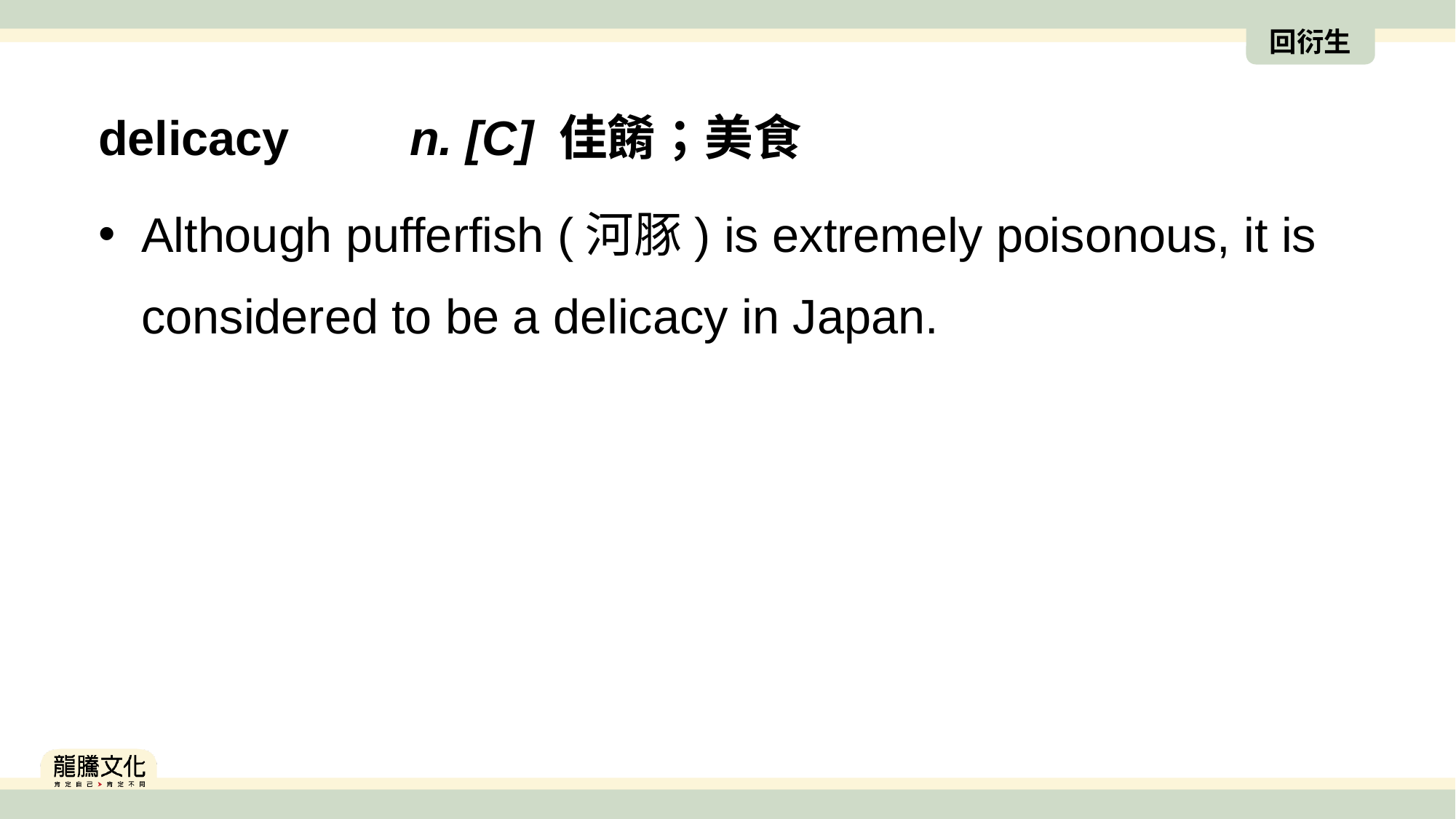

回衍生
delicacy　　n. [C] 佳餚；美食
Although pufferfish (河豚) is extremely poisonous, it is considered to be a delicacy in Japan.